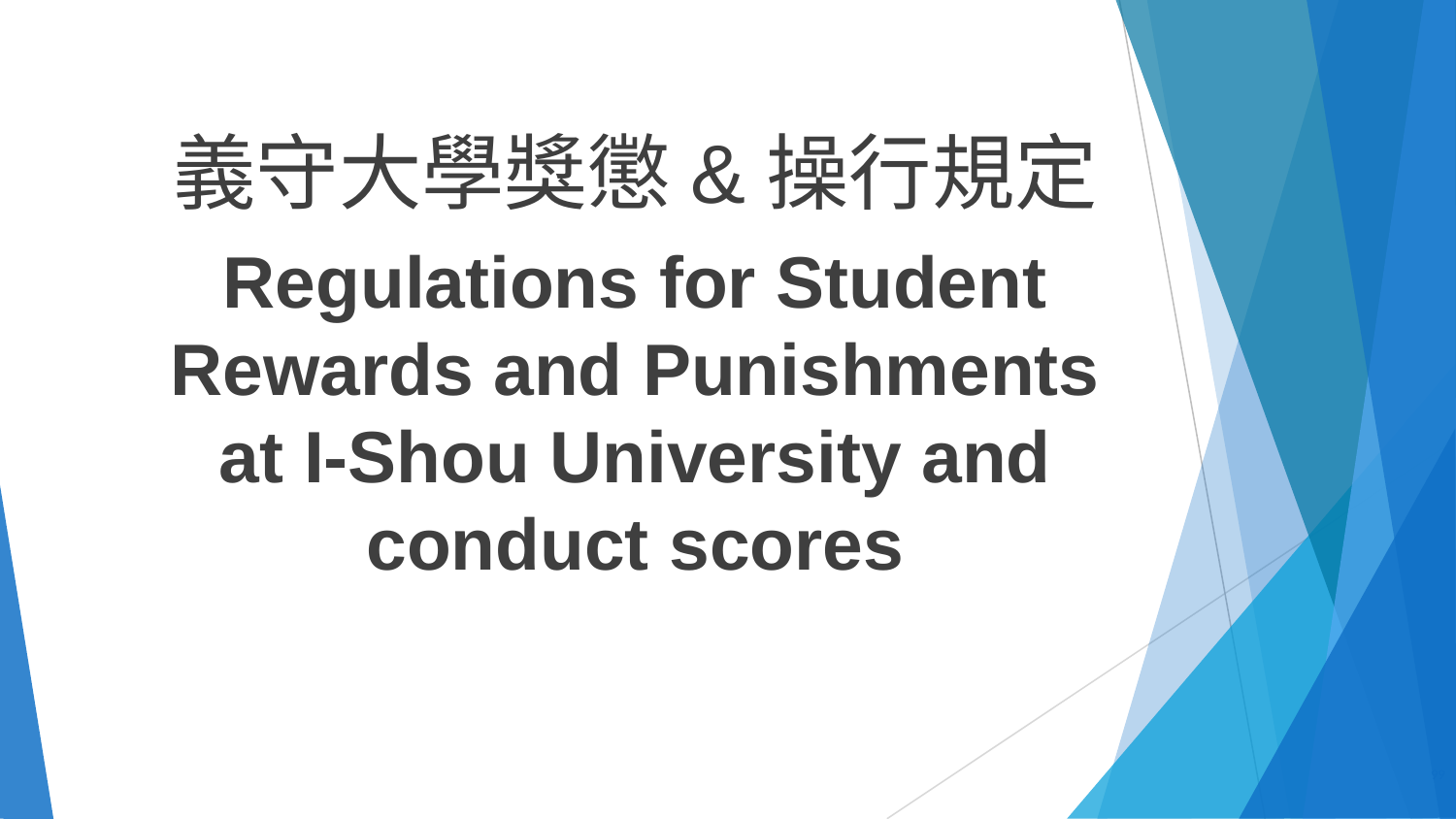

義守大學獎懲&操行規定
Regulations for Student Rewards and Punishments at I-Shou University and conduct scores
99